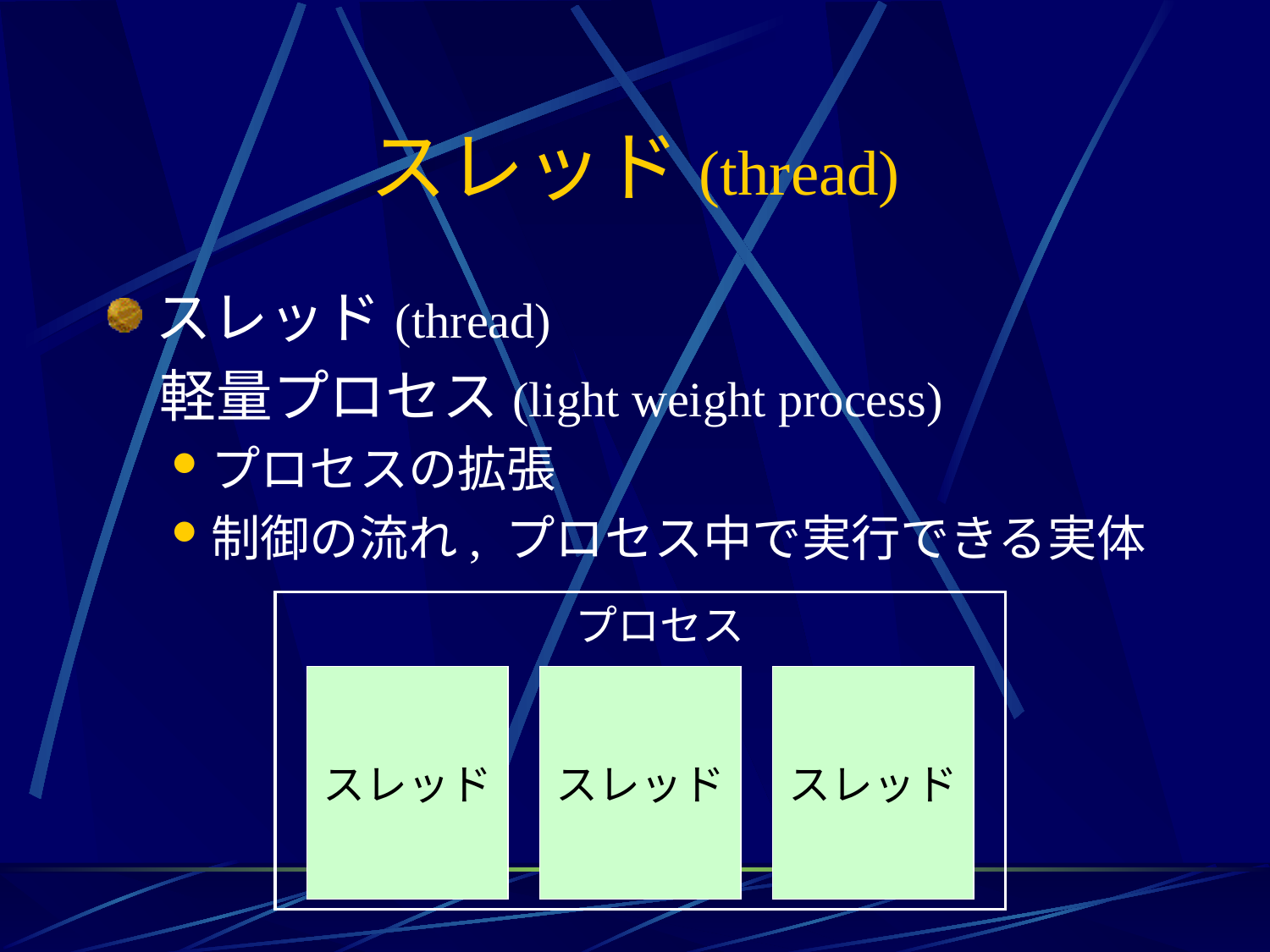

# スレッド(thread)
スレッド(thread)
   軽量プロセス(light weight process)
プロセスの拡張
制御の流れ, プロセス中で実行できる実体

プロセス
スレッド
スレッド
スレッド